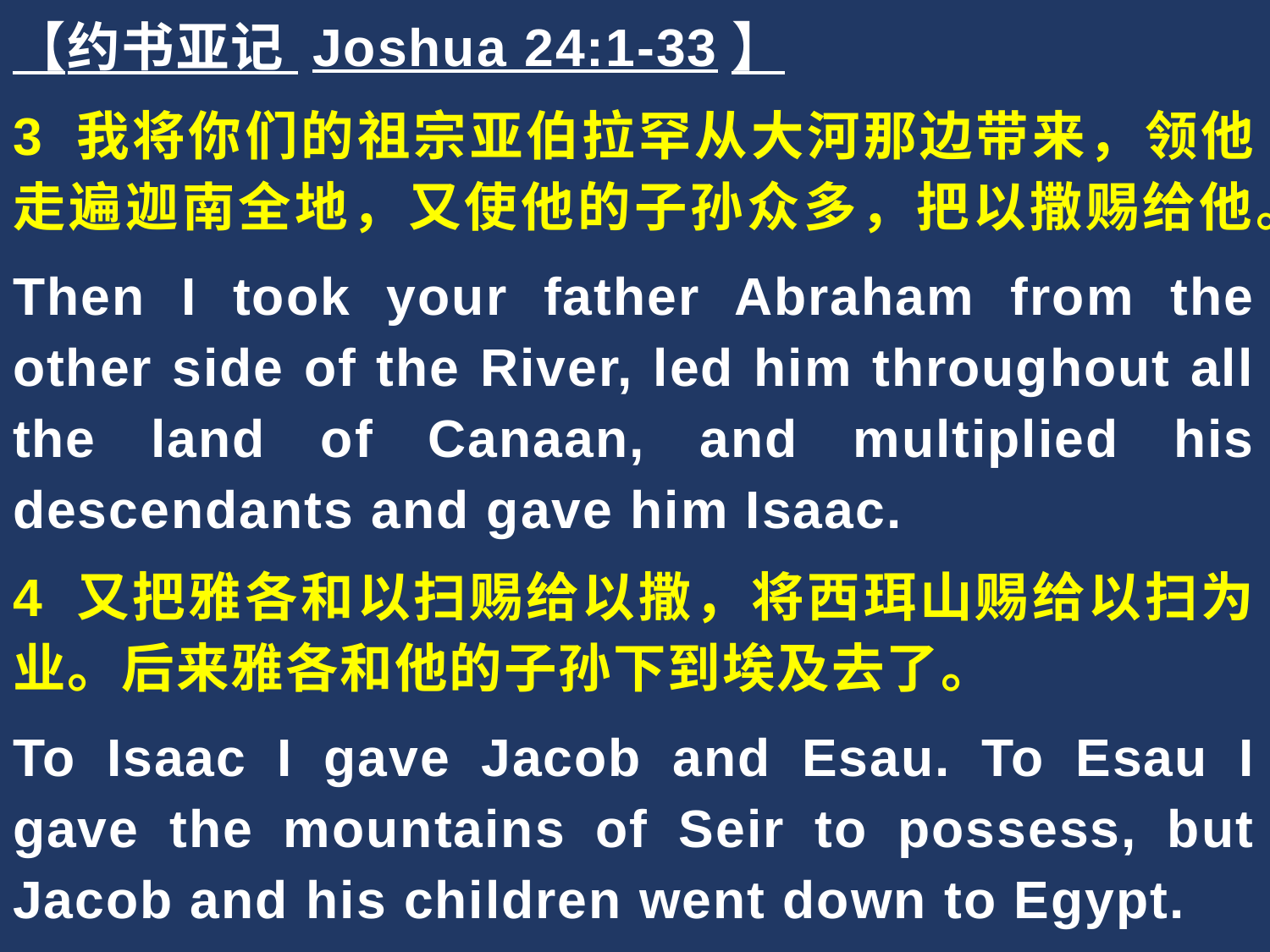

【约书亚记 Joshua 24:1-33】
3 我将你们的祖宗亚伯拉罕从大河那边带来，领他走遍迦南全地，又使他的子孙众多，把以撒赐给他。
Then I took your father Abraham from the other side of the River, led him throughout all the land of Canaan, and multiplied his descendants and gave him Isaac.
4 又把雅各和以扫赐给以撒，将西珥山赐给以扫为业。后来雅各和他的子孙下到埃及去了。
To Isaac I gave Jacob and Esau. To Esau I gave the mountains of Seir to possess, but Jacob and his children went down to Egypt.